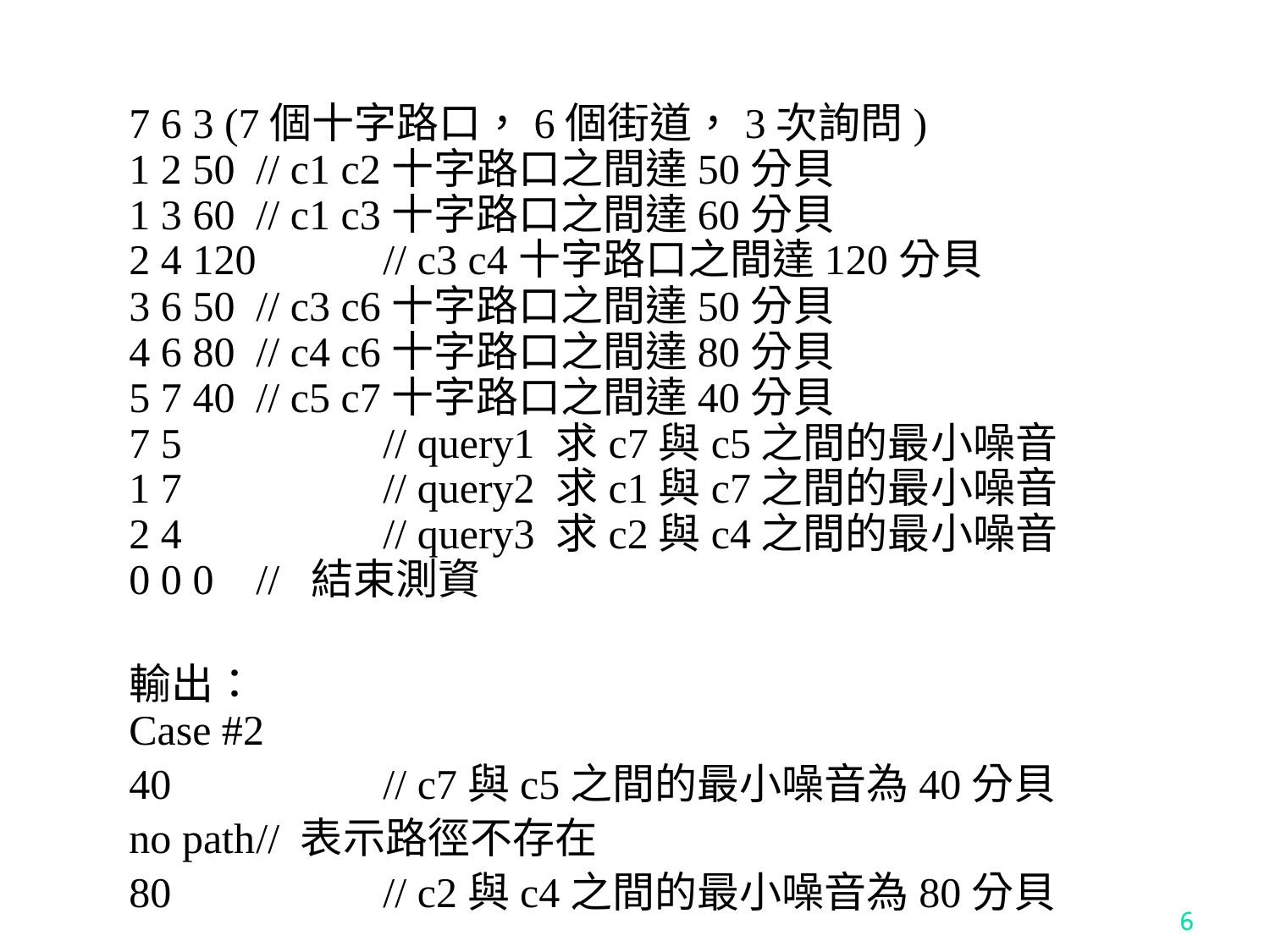

7 6 3 (7個十字路口，6個街道，3次詢問)
1 2 50	// c1 c2十字路口之間達50分貝
1 3 60	// c1 c3十字路口之間達60分貝
2 4 120	// c3 c4十字路口之間達120分貝
3 6 50	// c3 c6十字路口之間達50分貝
4 6 80	// c4 c6十字路口之間達80分貝
5 7 40	// c5 c7十字路口之間達40分貝
7 5		// query1 求c7與c5之間的最小噪音
1 7		// query2 求c1與c7之間的最小噪音
2 4		// query3 求c2與c4之間的最小噪音
0 0 0	//  結束測資
輸出：
Case #2
40		// c7與c5之間的最小噪音為40分貝
no path	// 表示路徑不存在
80		// c2與c4之間的最小噪音為80分貝
6